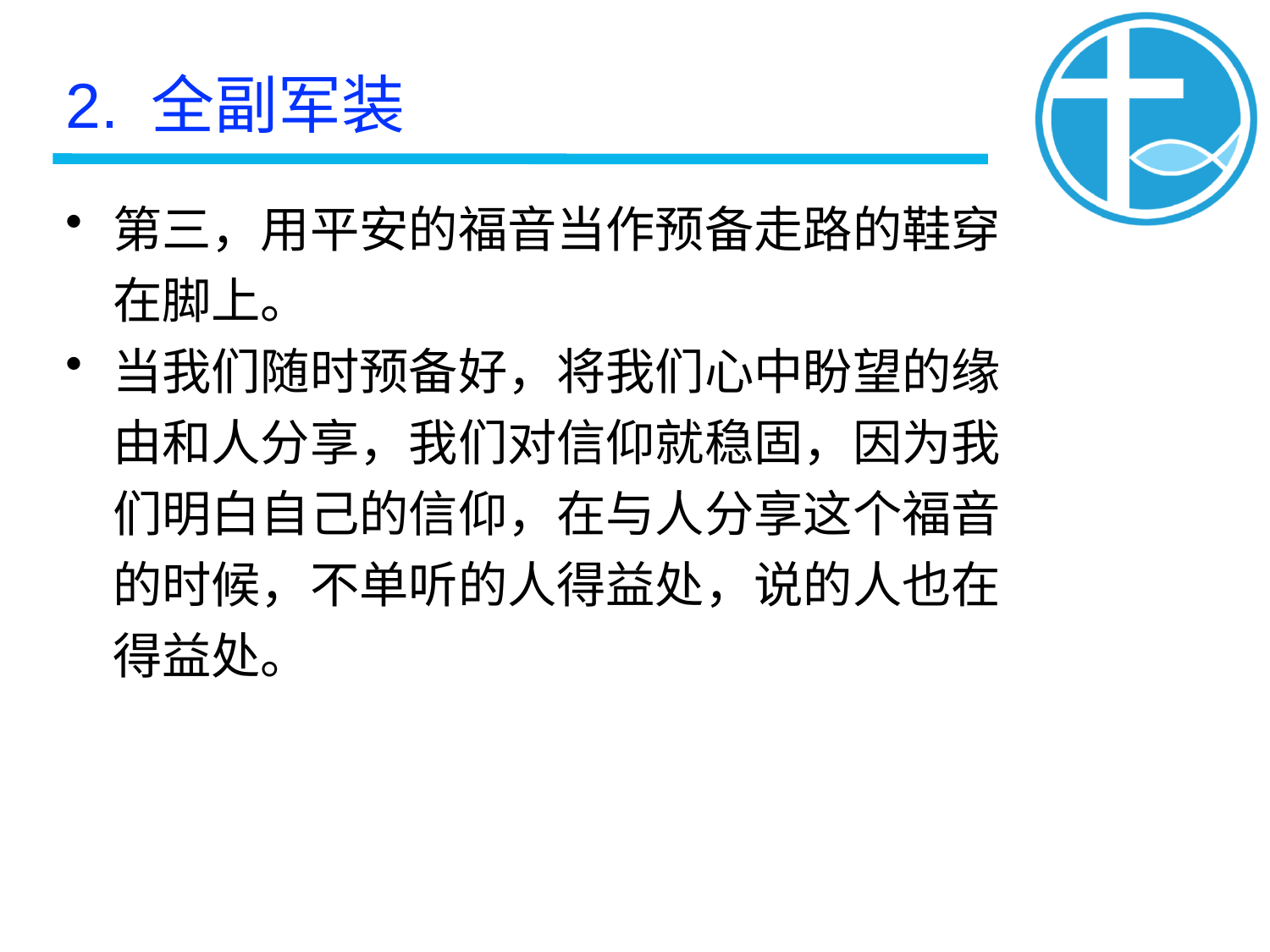

2. 全副军装
第三，用平安的福音当作预备走路的鞋穿在脚上。
当我们随时预备好，将我们心中盼望的缘由和人分享，我们对信仰就稳固，因为我们明白自己的信仰，在与人分享这个福音的时候，不单听的人得益处，说的人也在得益处。